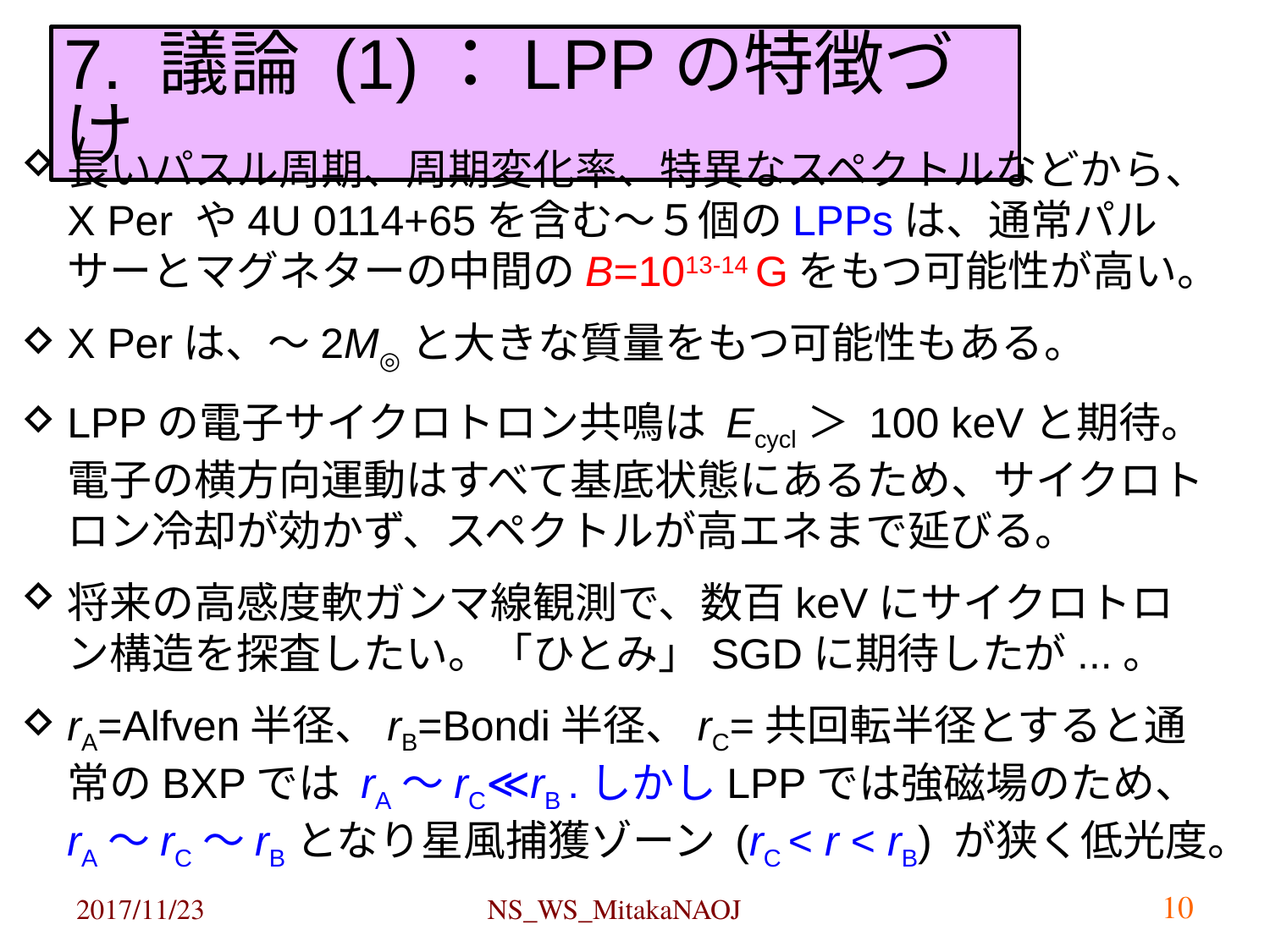

7. 議論 (1)：LPPの特徴づけ
長いパスル周期、周期変化率、特異なスペクトルなどから、X Per や4U 0114+65を含む〜５個のLPPsは、通常パルサーとマグネターの中間のB=1013-14 Gをもつ可能性が高い。
X Perは、〜2M◎と大きな質量をもつ可能性もある。
LPPの電子サイクロトロン共鳴は Ecycl＞ 100 keVと期待。電子の横方向運動はすべて基底状態にあるため、サイクロトロン冷却が効かず、スペクトルが高エネまで延びる。
将来の高感度軟ガンマ線観測で、数百keVにサイクロトロン構造を探査したい。「ひとみ」SGDに期待したが...。
rA=Alfven半径、rB=Bondi半径、rC=共回転半径とすると通常のBXPでは rA〜rC≪rB .しかしLPPでは強磁場のため、rA〜rC〜rBとなり星風捕獲ゾーン (rC < r < rB) が狭く低光度。

2017/11/23
NS_WS_MitakaNAOJ
10